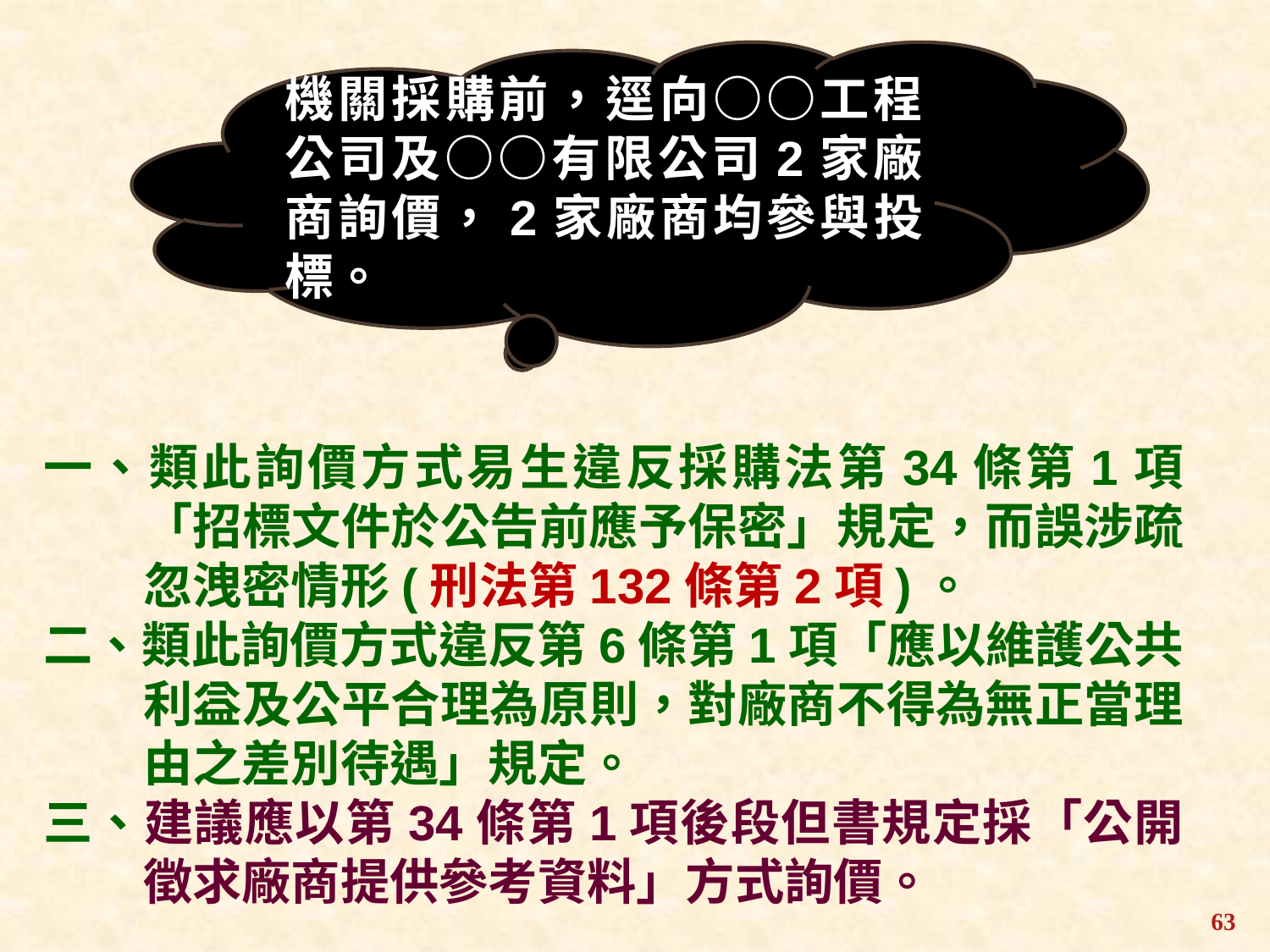

機關採購前，逕向○○工程公司及○○有限公司2家廠商詢價，2家廠商均參與投標。
一、類此詢價方式易生違反採購法第34條第1項「招標文件於公告前應予保密」規定，而誤涉疏忽洩密情形(刑法第132條第2項)。
二、類此詢價方式違反第6條第1項「應以維護公共利益及公平合理為原則，對廠商不得為無正當理由之差別待遇」規定。
三、建議應以第34條第1項後段但書規定採「公開徵求廠商提供參考資料」方式詢價。
63